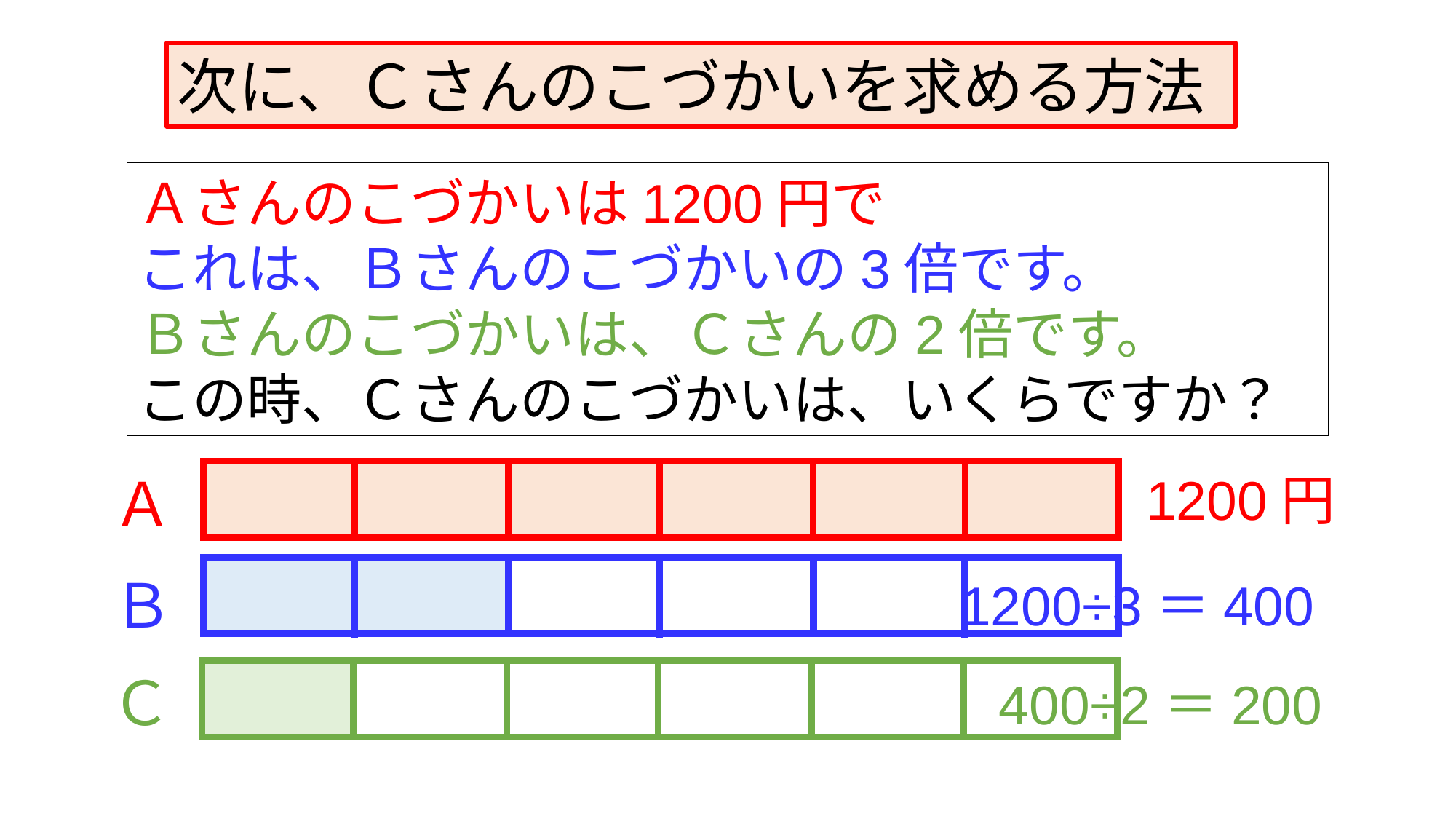

次に、Ｃさんのこづかいを求める方法
Ａさんのこづかいは1200円で
これは、Ｂさんのこづかいの3倍です。
Ｂさんのこづかいは、Ｃさんの2倍です。
この時、Ｃさんのこづかいは、いくらですか？
Ａ
1200円

Ｂ
1200÷3＝400

Ｃ

400÷2＝200